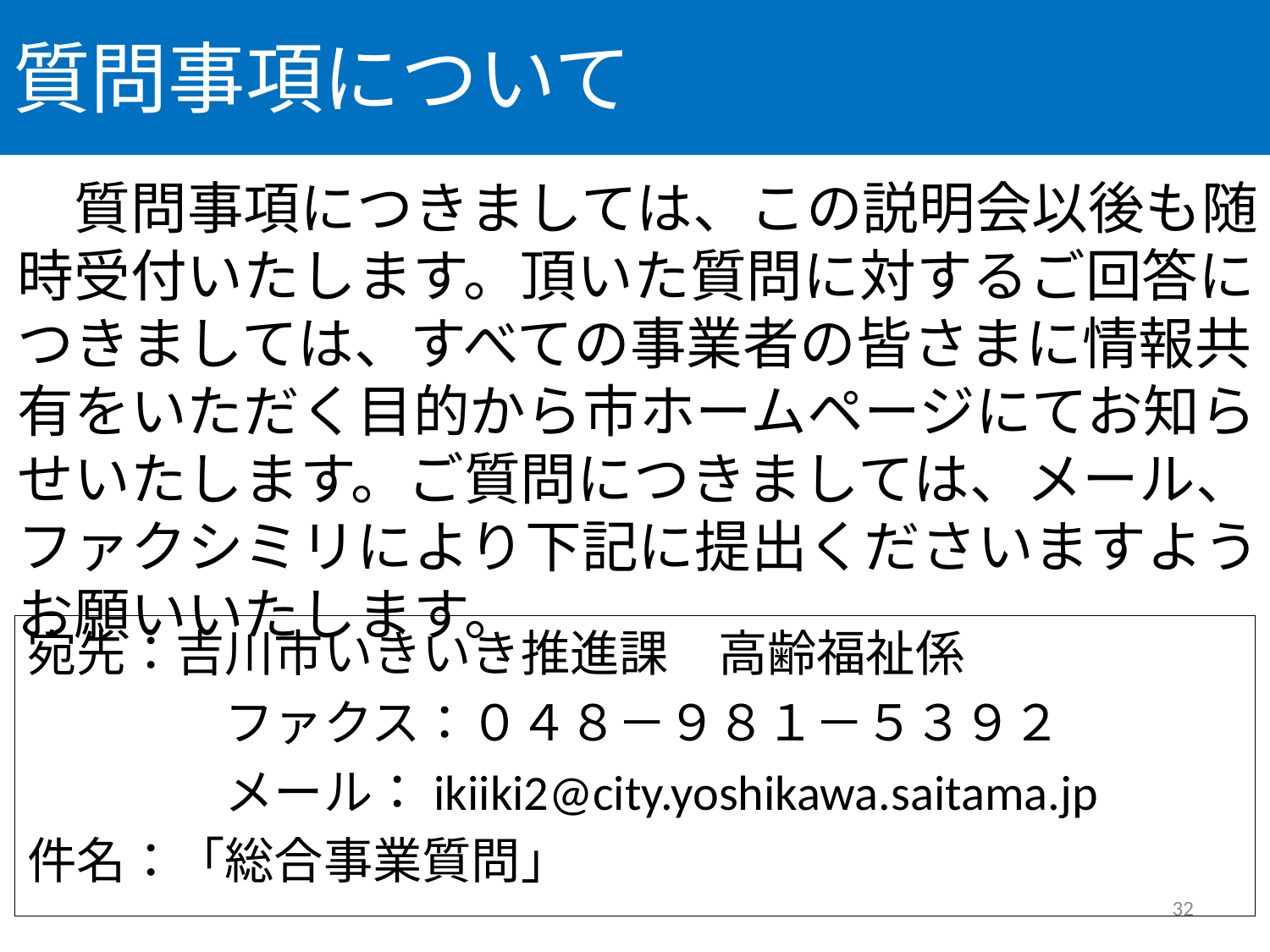

# 質問事項について
　質問事項につきましては、この説明会以後も随時受付いたします。頂いた質問に対するご回答につきましては、すべての事業者の皆さまに情報共有をいただく目的から市ホームページにてお知らせいたします。ご質問につきましては、メール、ファクシミリにより下記に提出くださいますようお願いいたします。
宛先：吉川市いきいき推進課　高齢福祉係
　　　　ファクス：０４８－９８１－５３９２
　　　　メール：ikiiki2@city.yoshikawa.saitama.jp
件名：「総合事業質問」
32